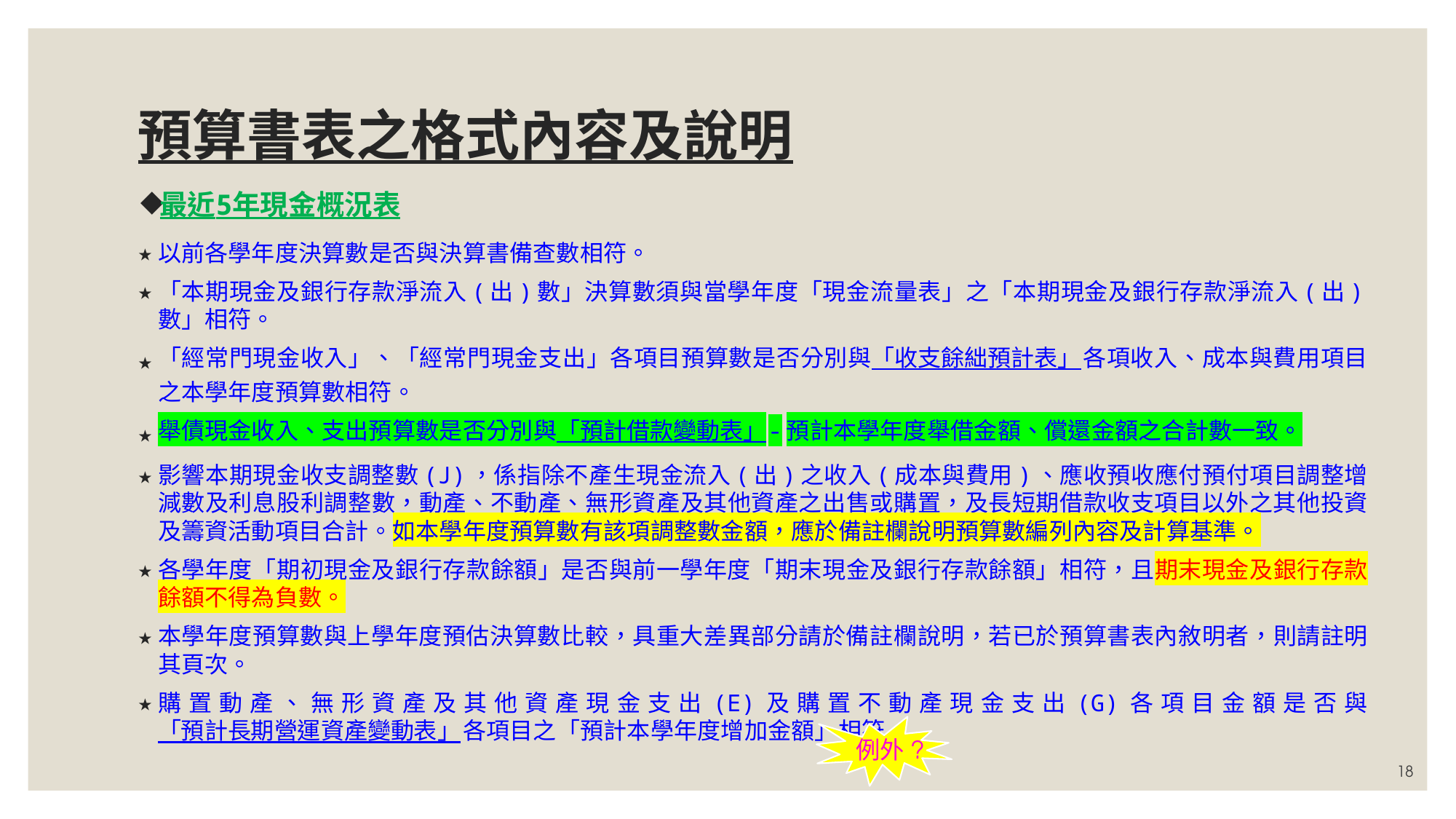

# 預算書表之格式內容及說明
最近5年現金概況表
以前各學年度決算數是否與決算書備查數相符。
「本期現金及銀行存款淨流入(出)數」決算數須與當學年度「現金流量表」之「本期現金及銀行存款淨流入(出)數」相符。
「經常門現金收入」、「經常門現金支出」各項目預算數是否分別與「收支餘絀預計表」各項收入、成本與費用項目之本學年度預算數相符。
舉債現金收入、支出預算數是否分別與「預計借款變動表」-預計本學年度舉借金額、償還金額之合計數一致。
影響本期現金收支調整數(J)，係指除不產生現金流入(出)之收入(成本與費用)、應收預收應付預付項目調整增減數及利息股利調整數，動產、不動產、無形資產及其他資產之出售或購置，及長短期借款收支項目以外之其他投資及籌資活動項目合計。如本學年度預算數有該項調整數金額，應於備註欄說明預算數編列內容及計算基準。
各學年度「期初現金及銀行存款餘額」是否與前一學年度「期末現金及銀行存款餘額」相符，且期末現金及銀行存款餘額不得為負數。
本學年度預算數與上學年度預估決算數比較，具重大差異部分請於備註欄說明，若已於預算書表內敘明者，則請註明其頁次。
購置動產、無形資產及其他資產現金支出(E)及購置不動產現金支出(G)各項目金額是否與「預計長期營運資產變動表」各項目之「預計本學年度增加金額」相符。

例外?
18